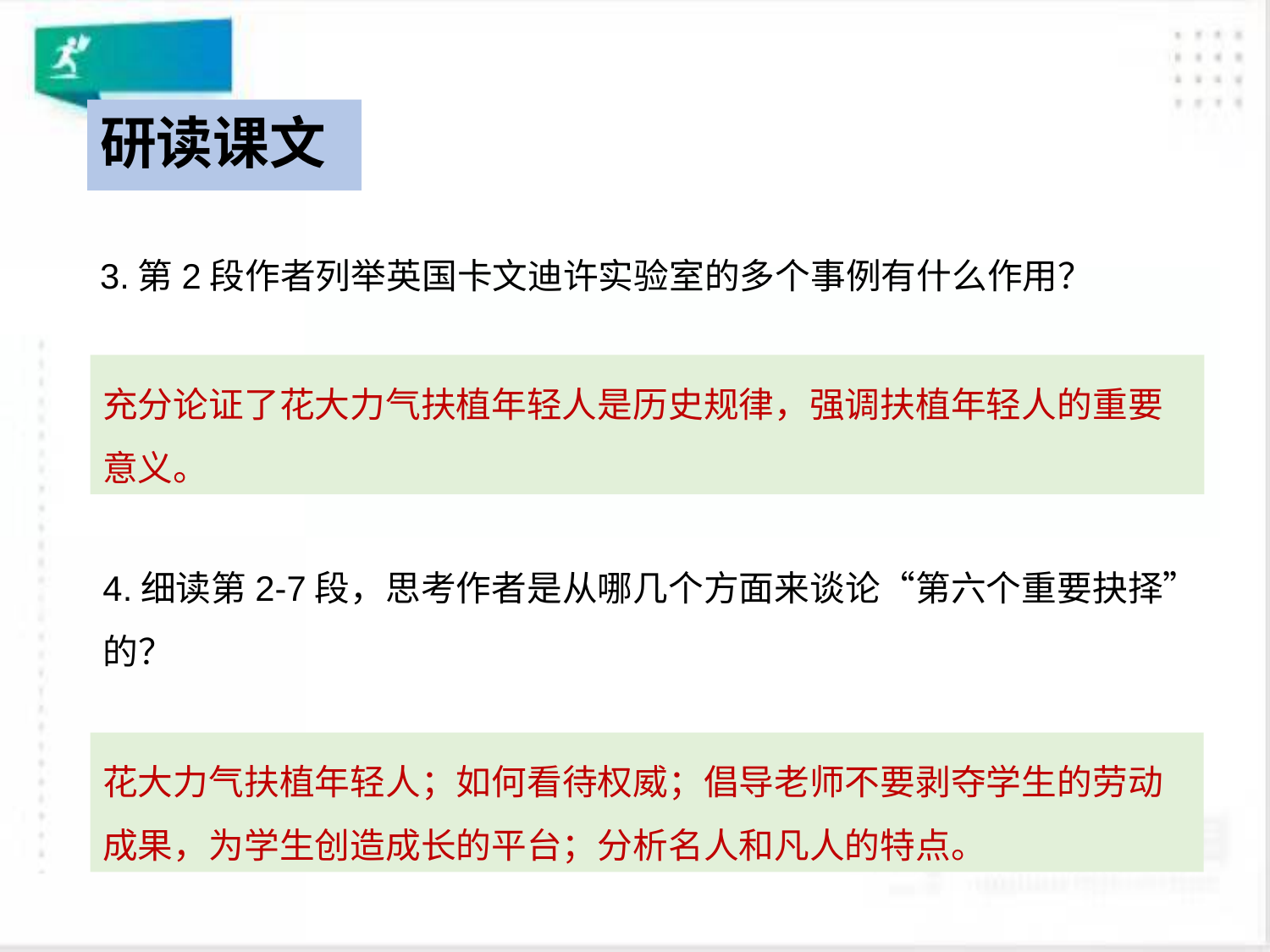

# 研读课文
3.第2段作者列举英国卡文迪许实验室的多个事例有什么作用？
充分论证了花大力气扶植年轻人是历史规律，强调扶植年轻人的重要意义。
4.细读第2-7段，思考作者是从哪几个方面来谈论“第六个重要抉择”的？
花大力气扶植年轻人；如何看待权威；倡导老师不要剥夺学生的劳动成果，为学生创造成长的平台；分析名人和凡人的特点。